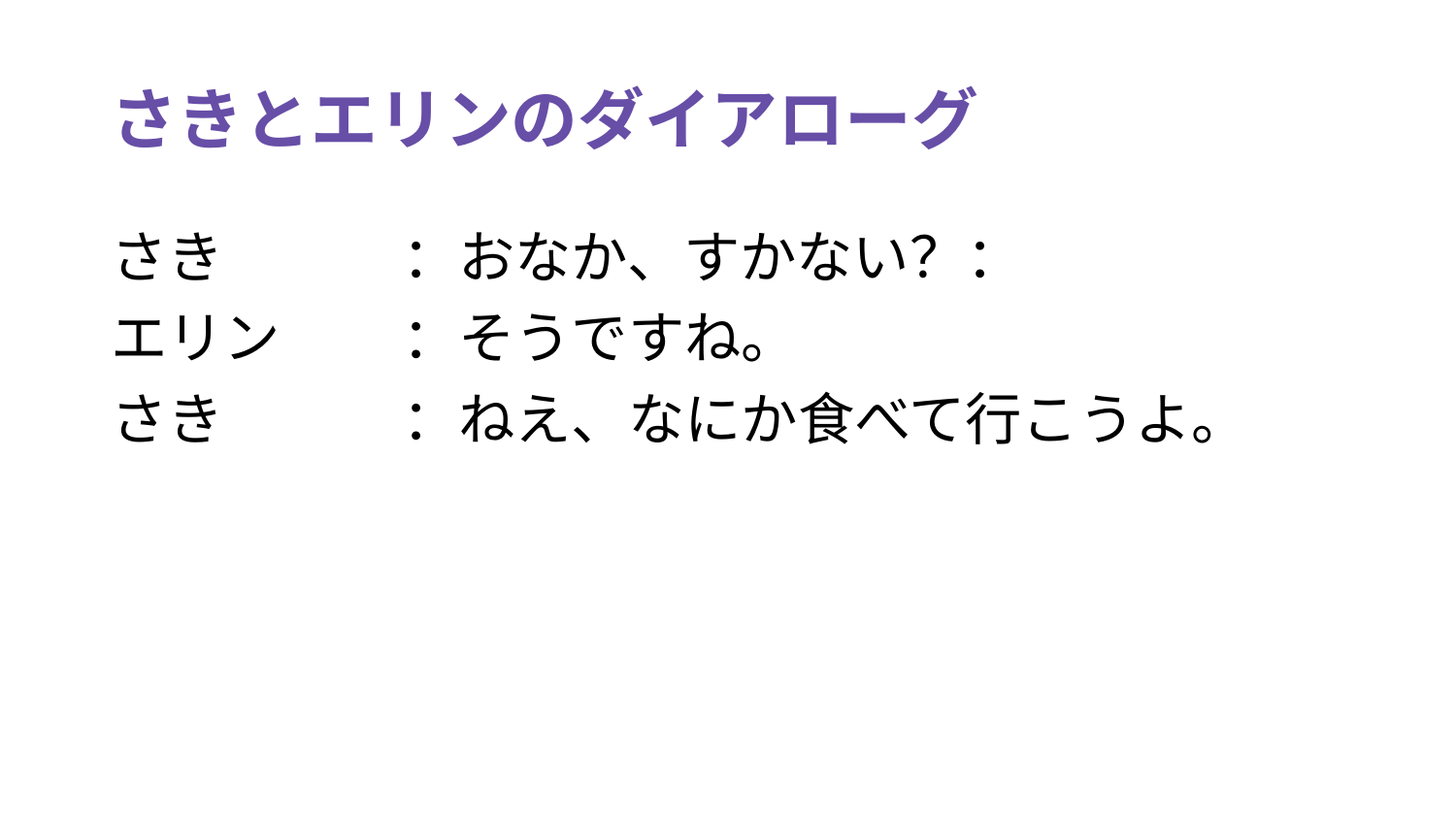

# さきとエリンのダイアローグ
さき		：おなか、すかない？：
エリン	：そうですね。
さき		：ねえ、なにか食べて行こうよ。